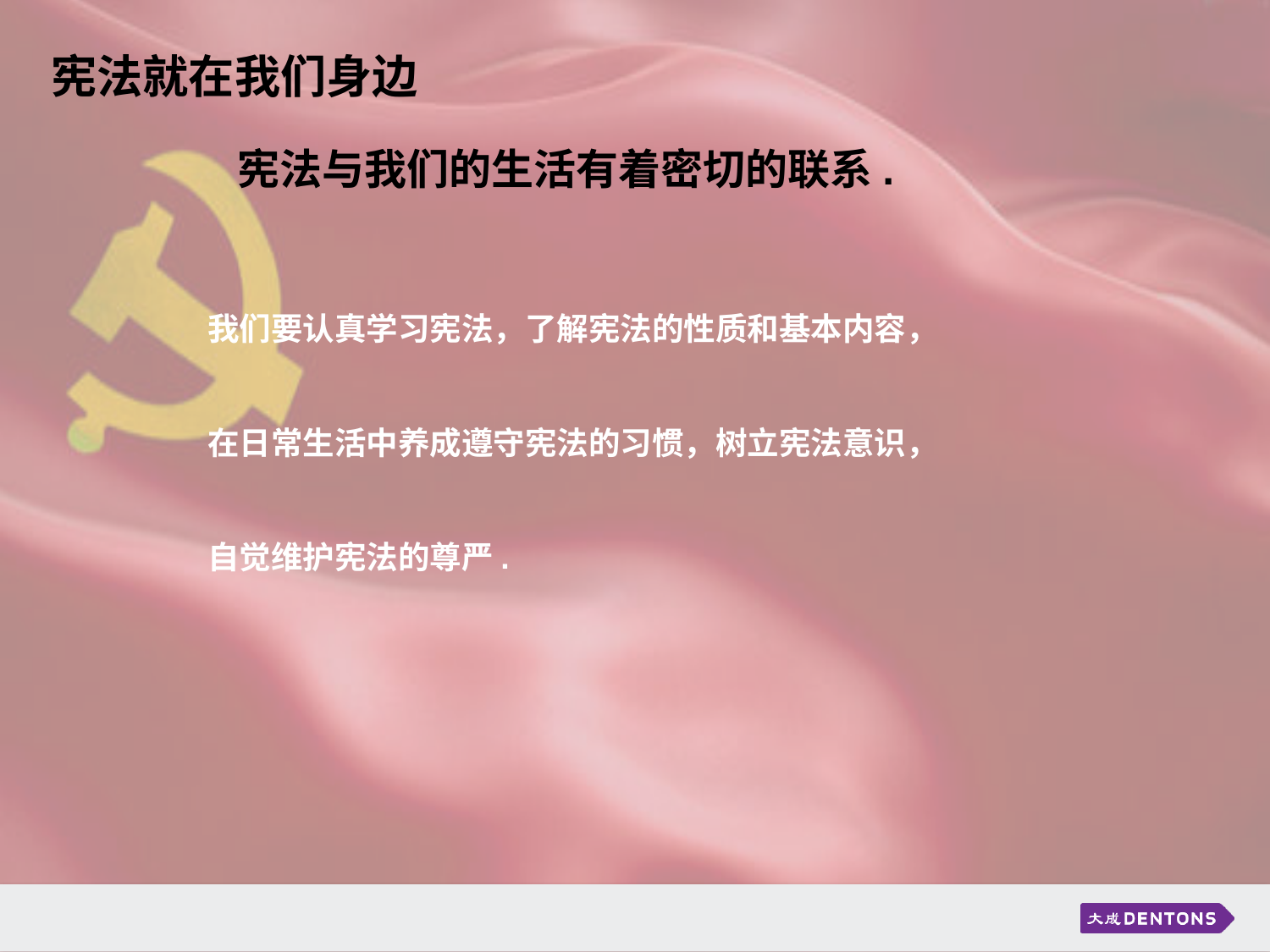

# 宪法就在我们身边
宪法与我们的生活有着密切的联系.
我们要认真学习宪法，了解宪法的性质和基本内容，在日常生活中养成遵守宪法的习惯，树立宪法意识，自觉维护宪法的尊严.